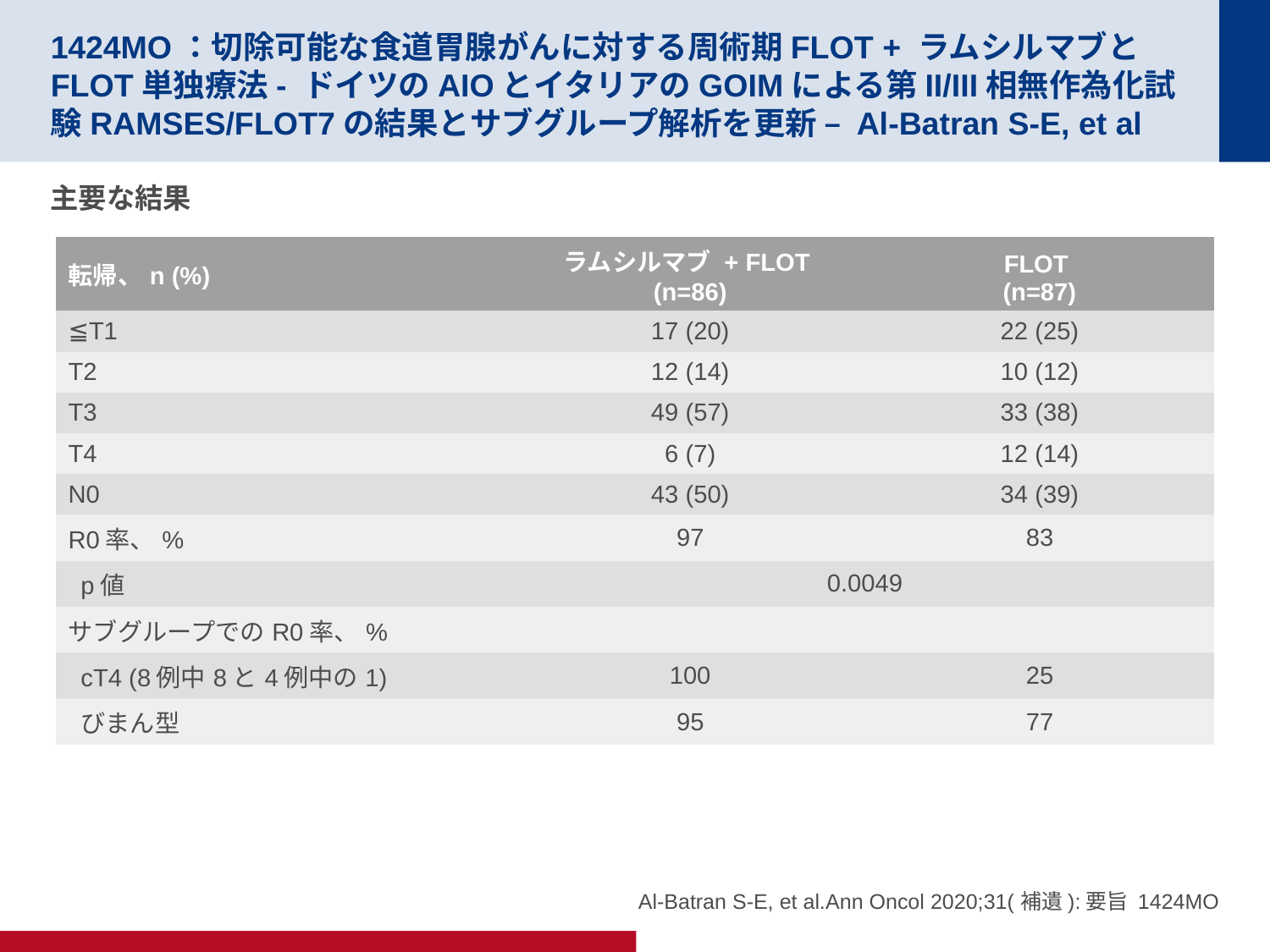

# 1424MO：切除可能な食道胃腺がんに対する周術期FLOT + ラムシルマブとFLOT単独療法- ドイツのAIOとイタリアのGOIMによる第II/III相無作為化試験RAMSES/FLOT7の結果とサブグループ解析を更新 – Al-Batran S-E, et al
主要な結果

| 転帰、n (%) | ラムシルマブ + FLOT (n=86) | FLOT (n=87) |
| --- | --- | --- |
| ≦T1 | 17 (20) | 22 (25) |
| T2 | 12 (14) | 10 (12) |
| T3 | 49 (57) | 33 (38) |
| T4 | 6 (7) | 12 (14) |
| N0 | 43 (50) | 34 (39) |
| R0率、% | 97 | 83 |
| p値 | 0.0049 |  |
| サブグループでのR0率、% |  |  |
| cT4 (8例中8と4例中の1) | 100 | 25 |
| びまん型 | 95 | 77 |
Al-Batran S-E, et al.Ann Oncol 2020;31(補遺):要旨 1424MO